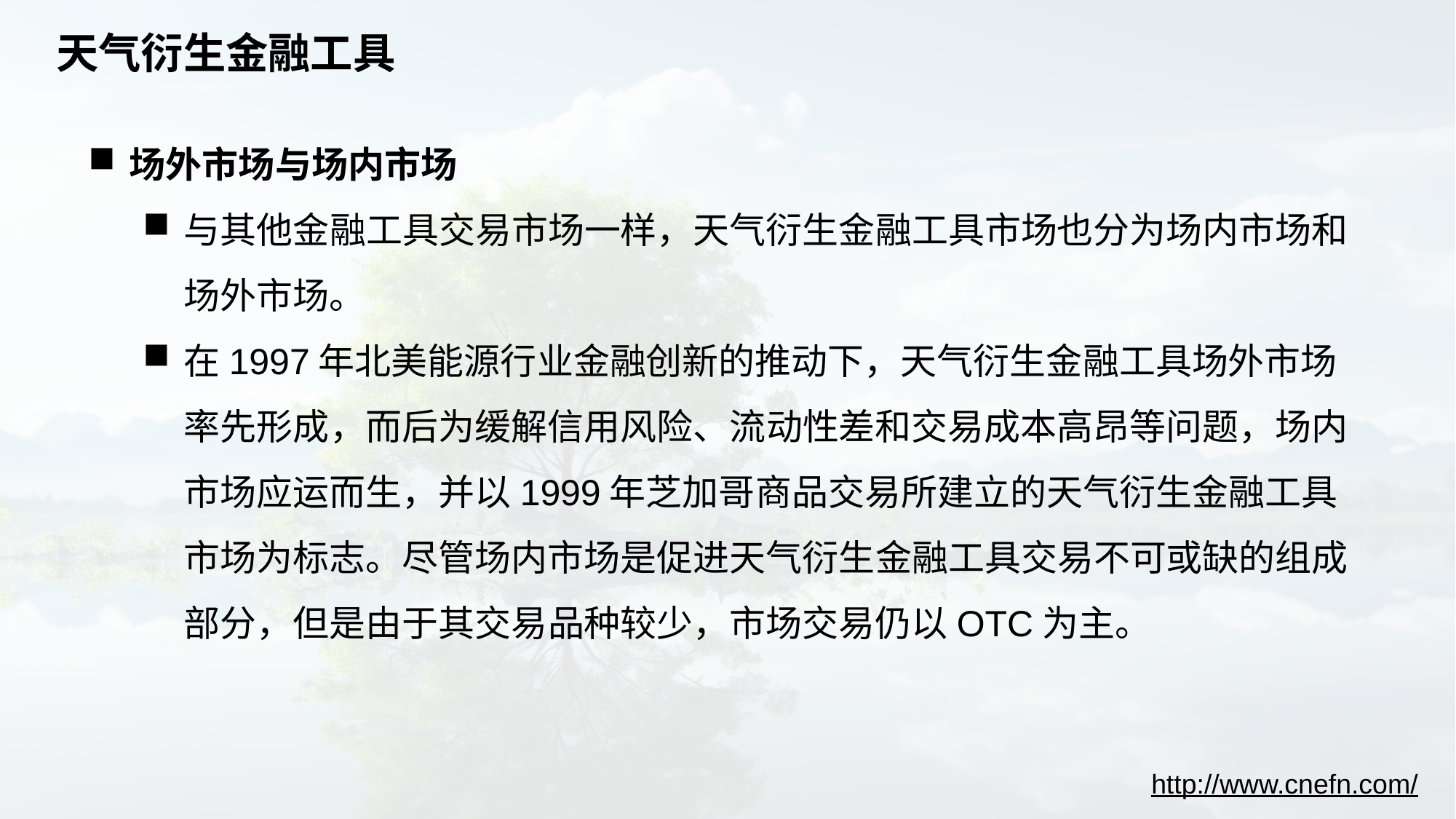

# 天气衍生金融工具
场外市场与场内市场
与其他金融工具交易市场一样，天气衍生金融工具市场也分为场内市场和场外市场。
在1997年北美能源行业金融创新的推动下，天气衍生金融工具场外市场率先形成，而后为缓解信用风险、流动性差和交易成本高昂等问题，场内市场应运而生，并以1999年芝加哥商品交易所建立的天气衍生金融工具市场为标志。尽管场内市场是促进天气衍生金融工具交易不可或缺的组成部分，但是由于其交易品种较少，市场交易仍以OTC为主。